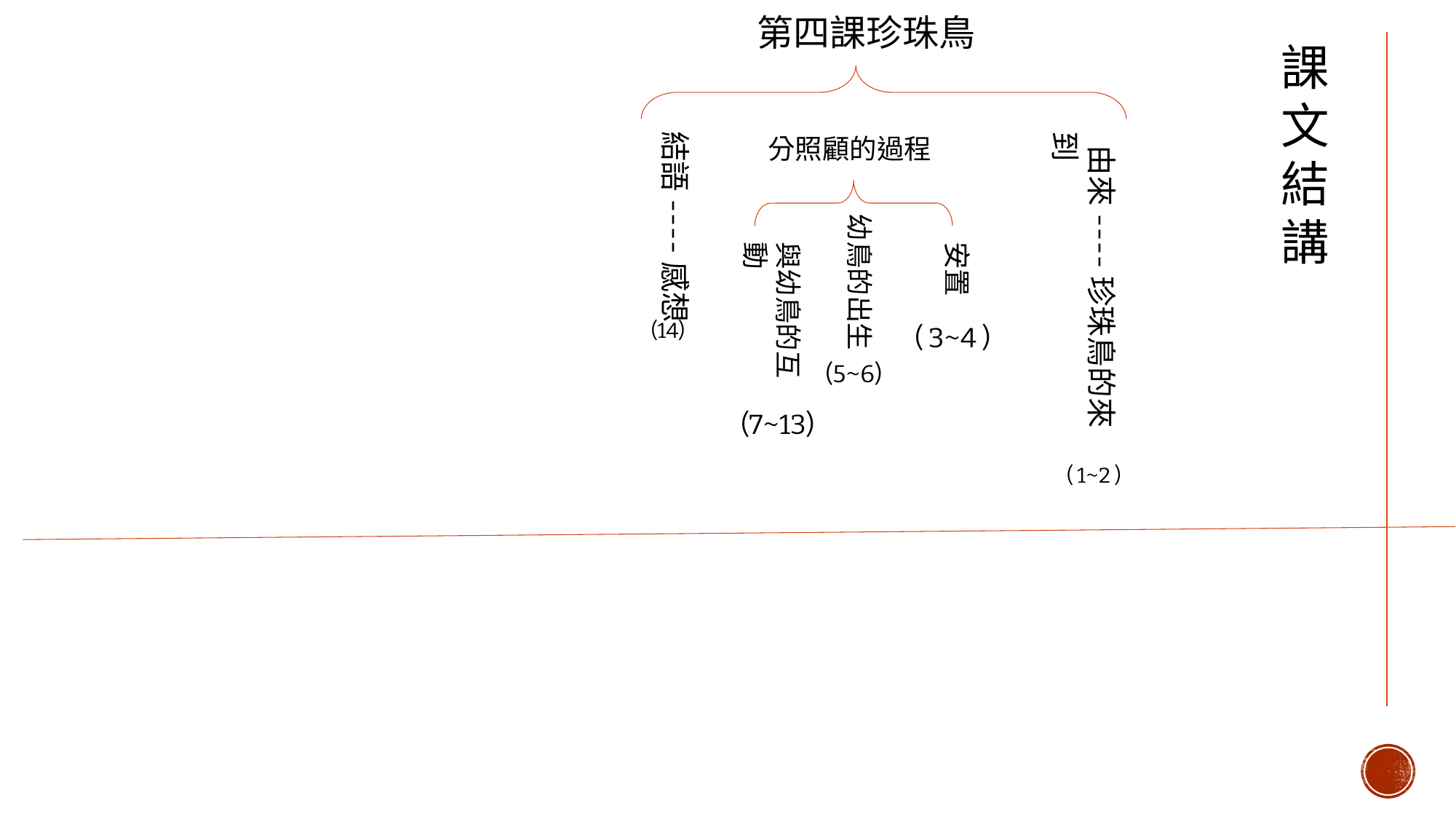

第四課珍珠鳥
課文結講

結語----感想
 由來----珍珠鳥的來到
分照顧的過程
幼鳥的出生
與幼鳥的互動
安置
(14)
( 3~4 )
(5~6)
(7~13)
( 1~2 )